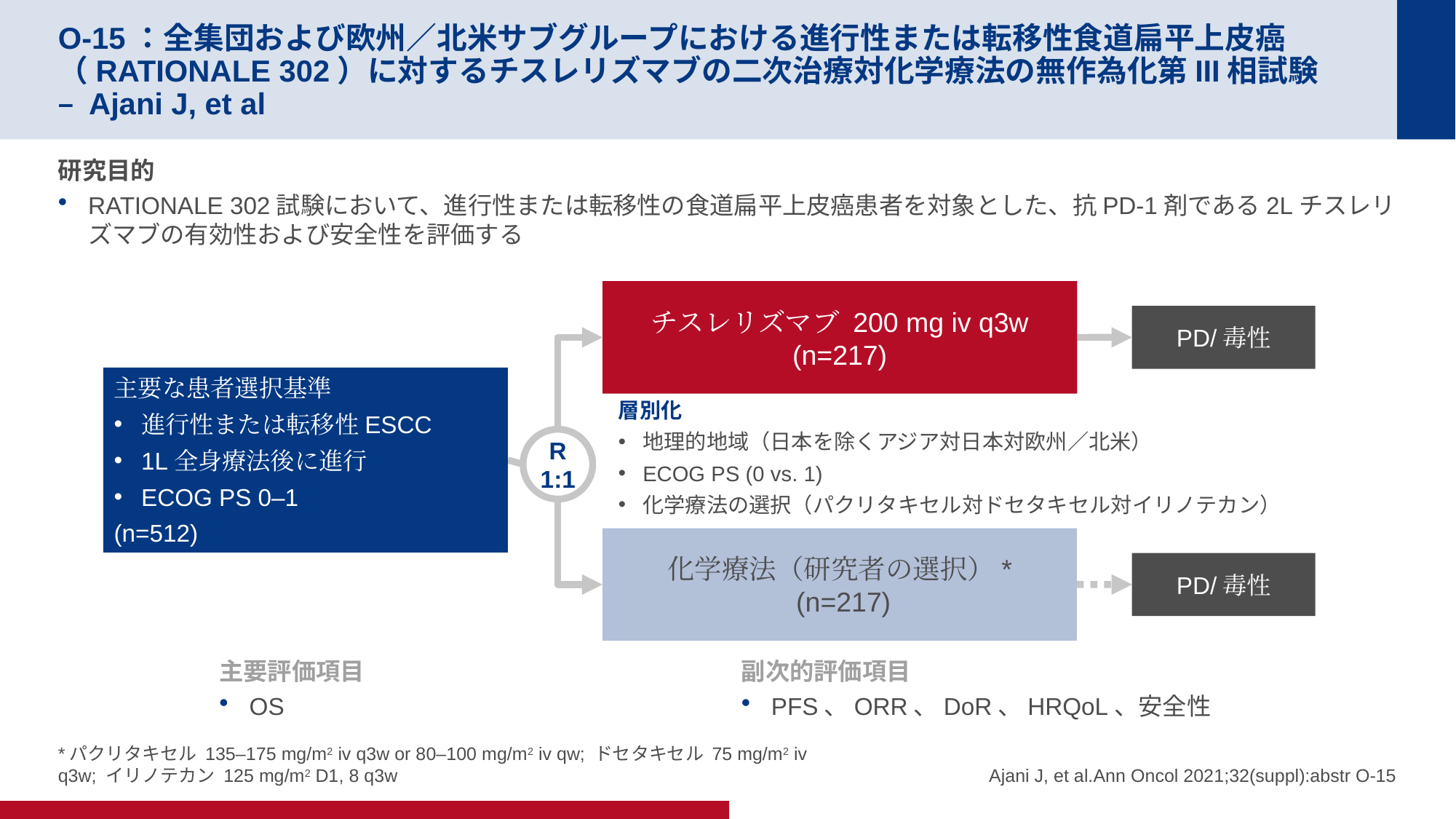

# O-15：全集団および欧州／北米サブグループにおける進行性または転移性食道扁平上皮癌（RATIONALE 302）に対するチスレリズマブの二次治療対化学療法の無作為化第III相試験 – Ajani J, et al
研究目的
RATIONALE 302試験において、進行性または転移性の食道扁平上皮癌患者を対象とした、抗PD-1剤である2Lチスレリズマブの有効性および安全性を評価する
チスレリズマブ 200 mg iv q3w
(n=217)
PD/毒性
主要な患者選択基準
進行性または転移性ESCC
1L全身療法後に進行
ECOG PS 0–1
(n=512)
層別化
地理的地域（日本を除くアジア対日本対欧州／北米）
ECOG PS (0 vs. 1)
化学療法の選択（パクリタキセル対ドセタキセル対イリノテカン）
R
1:1
化学療法（研究者の選択）*
 (n=217)
PD/毒性
主要評価項目
OS
副次的評価項目
PFS、ORR、DoR、HRQoL、安全性
*パクリタキセル 135–175 mg/m2 iv q3w or 80–100 mg/m2 iv qw; ドセタキセル 75 mg/m2 iv q3w; イリノテカン 125 mg/m2 D1, 8 q3w
Ajani J, et al.Ann Oncol 2021;32(suppl):abstr O-15